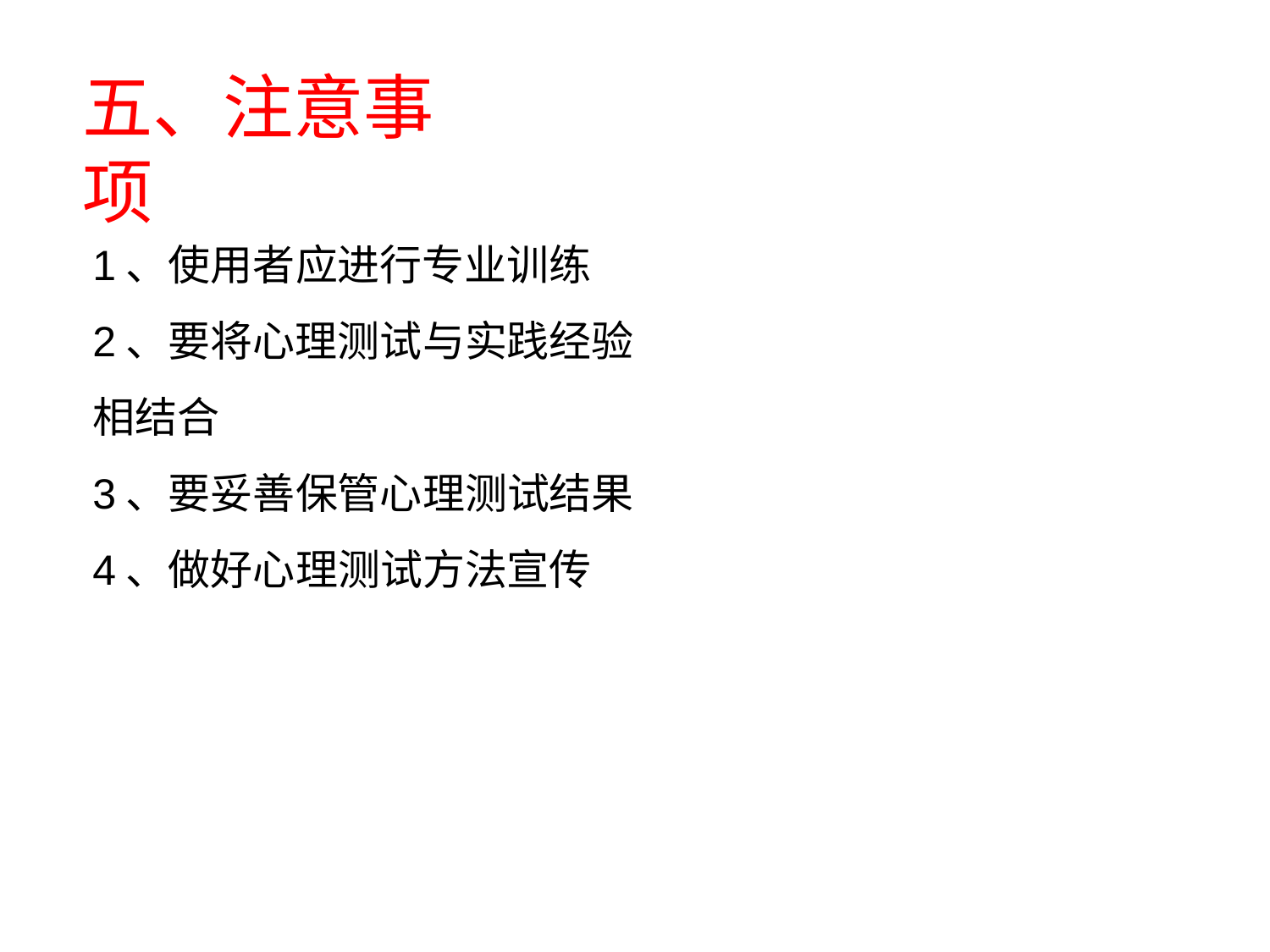

# 五、注意事项
1、使用者应进行专业训练
2、要将心理测试与实践经验相结合
3、要妥善保管心理测试结果
4、做好心理测试方法宣传